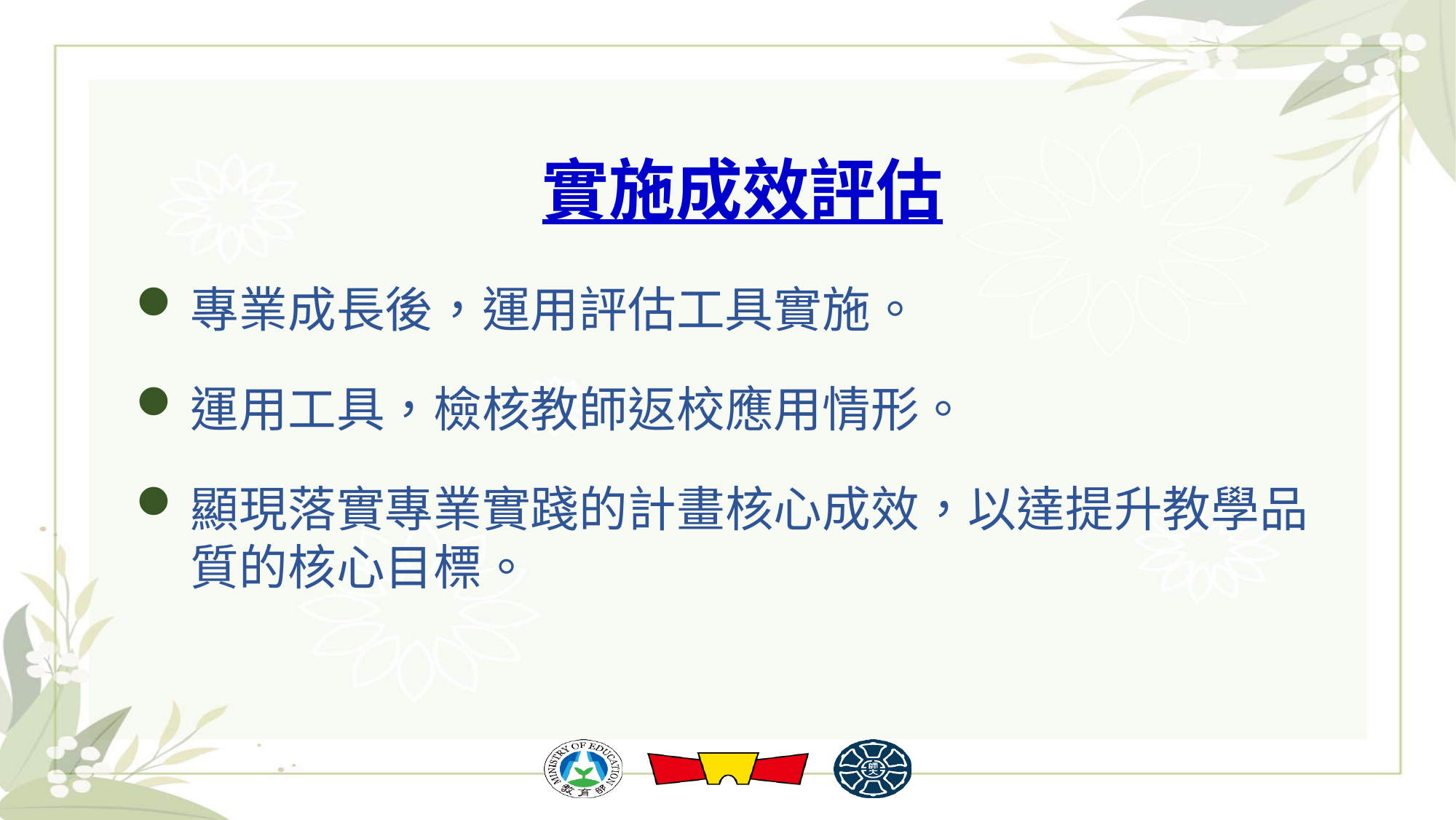

# 實施成效評估
專業成長後，運用評估工具實施。

運用工具，檢核教師返校應用情形。

顯現落實專業實踐的計畫核心成效，以達提升教學品質的核心目標。